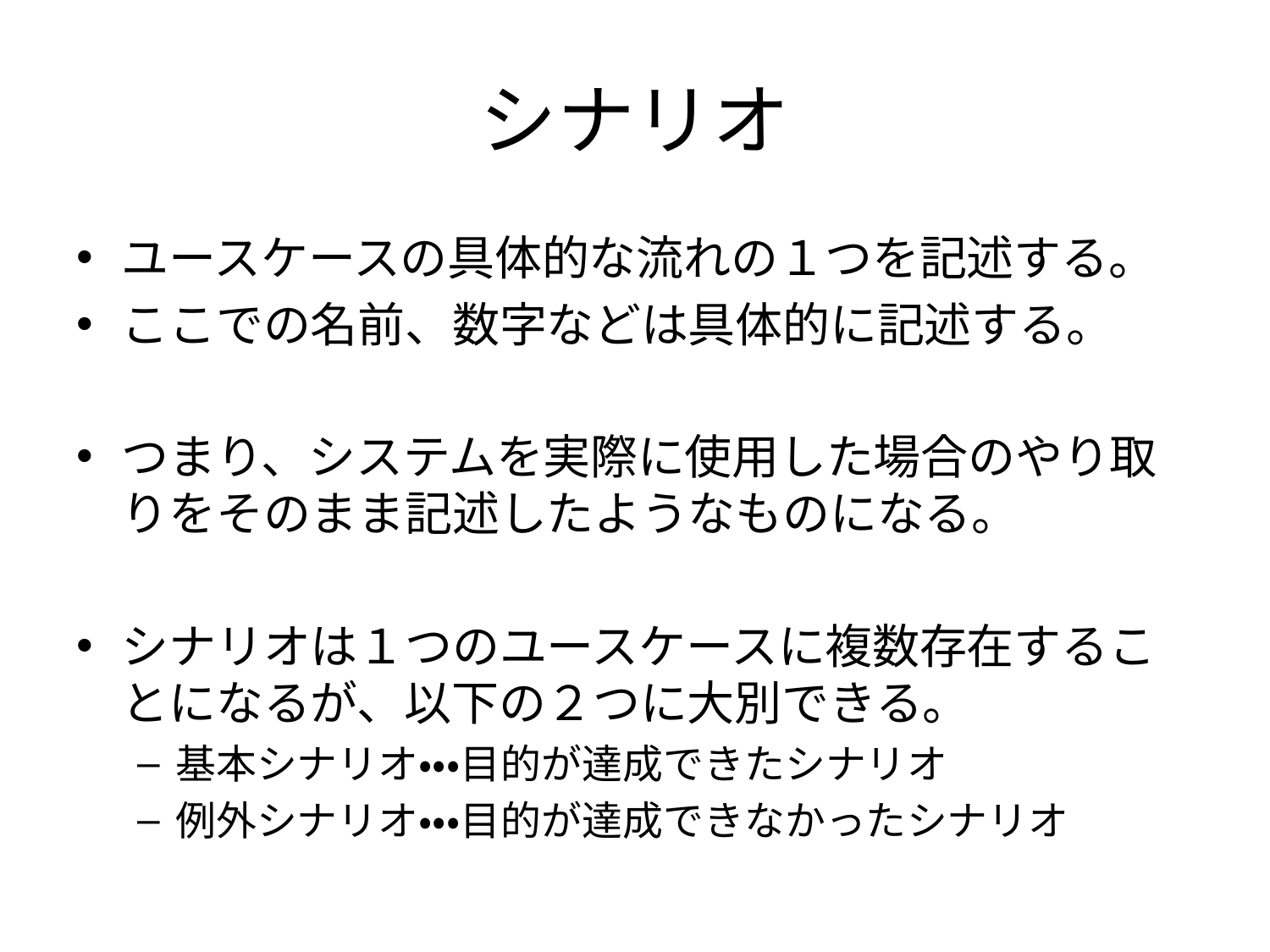

# シナリオ
ユースケースの具体的な流れの１つを記述する。
ここでの名前、数字などは具体的に記述する。

つまり、システムを実際に使用した場合のやり取りをそのまま記述したようなものになる。

シナリオは１つのユースケースに複数存在することになるが、以下の２つに大別できる。
基本シナリオ・・・目的が達成できたシナリオ
例外シナリオ・・・目的が達成できなかったシナリオ